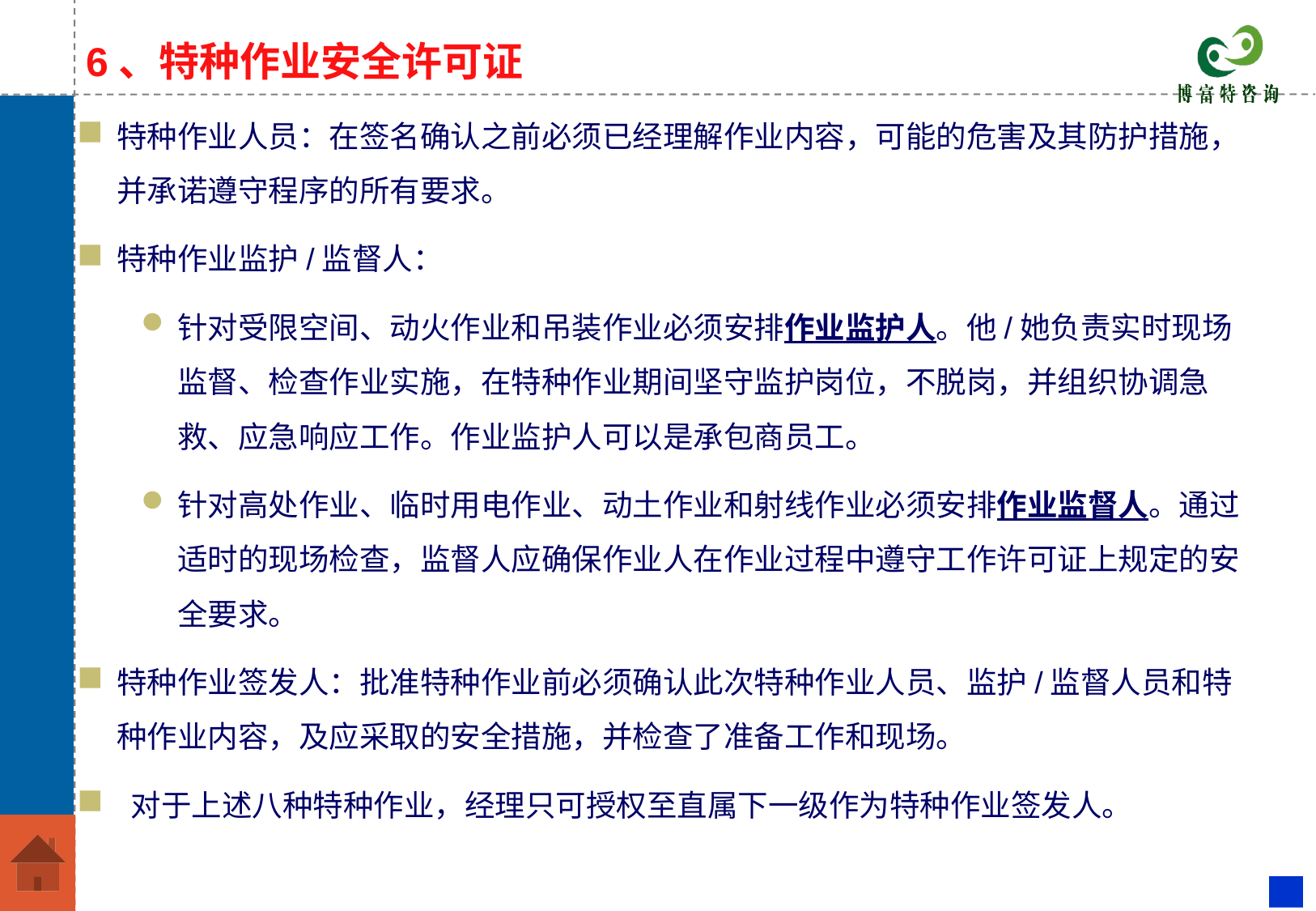

# 6、特种作业安全许可证
特种作业人员：在签名确认之前必须已经理解作业内容，可能的危害及其防护措施，并承诺遵守程序的所有要求。
特种作业监护/监督人：
针对受限空间、动火作业和吊装作业必须安排作业监护人。他/她负责实时现场监督、检查作业实施，在特种作业期间坚守监护岗位，不脱岗，并组织协调急救、应急响应工作。作业监护人可以是承包商员工。
针对高处作业、临时用电作业、动土作业和射线作业必须安排作业监督人。通过适时的现场检查，监督人应确保作业人在作业过程中遵守工作许可证上规定的安全要求。
特种作业签发人：批准特种作业前必须确认此次特种作业人员、监护/监督人员和特种作业内容，及应采取的安全措施，并检查了准备工作和现场。
 对于上述八种特种作业，经理只可授权至直属下一级作为特种作业签发人。

17